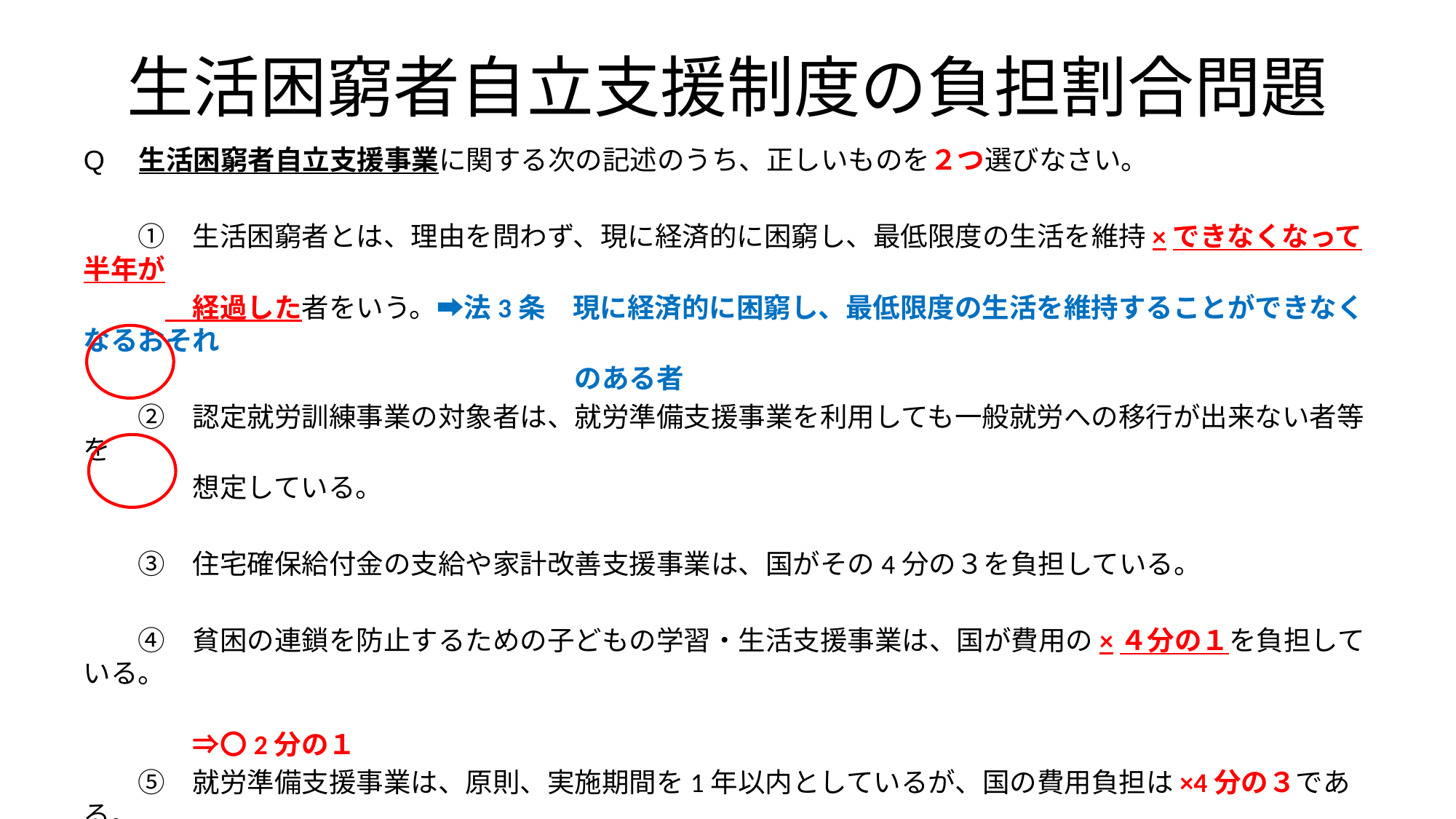

# 生活困窮者自立支援制度の負担割合問題
Q　生活困窮者自立支援事業に関する次の記述のうち、正しいものを２つ選びなさい。

　　①　生活困窮者とは、理由を問わず、現に経済的に困窮し、最低限度の生活を維持×できなくなって半年が
　　　　経過した者をいう。➡法3条　現に経済的に困窮し、最低限度の生活を維持することができなくなるおそれ
　　　　　　　　　　　　　　　　　　のある者
　　②　認定就労訓練事業の対象者は、就労準備支援事業を利用しても一般就労への移行が出来ない者等を
　　　　想定している。

　　③　住宅確保給付金の支給や家計改善支援事業は、国がその4分の３を負担している。

　　④　貧困の連鎖を防止するための子どもの学習・生活支援事業は、国が費用の×４分の１を負担している。
　　　　　　　　　　　　　　　　　　　　　　　　　　　　　　　　　　　　　　　　　　　　　　　　　　　⇒〇2分の１
　　⑤　就労準備支援事業は、原則、実施期間を1年以内としているが、国の費用負担は×4分の３である。
　　　　　　　　　　　　　　　　　　　　　　　　　　　　　　　　　　　　　　　　　　　　　　　　　　　　⇒〇3分の２